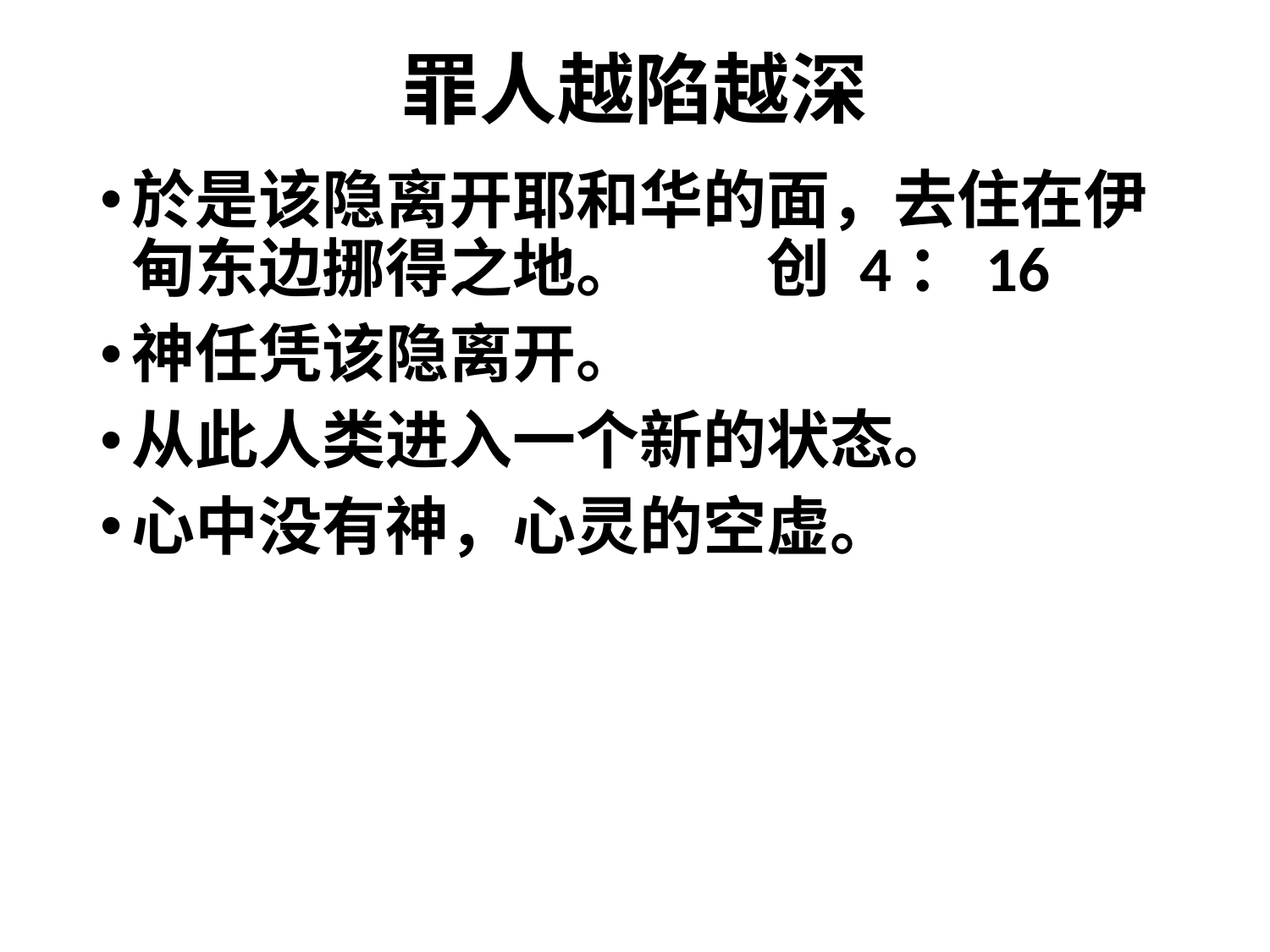

# 罪人越陷越深
於是该隐离开耶和华的面，去住在伊甸东边挪得之地。	创 4：16
神任凭该隐离开。
从此人类进入一个新的状态。
心中没有神，心灵的空虚。